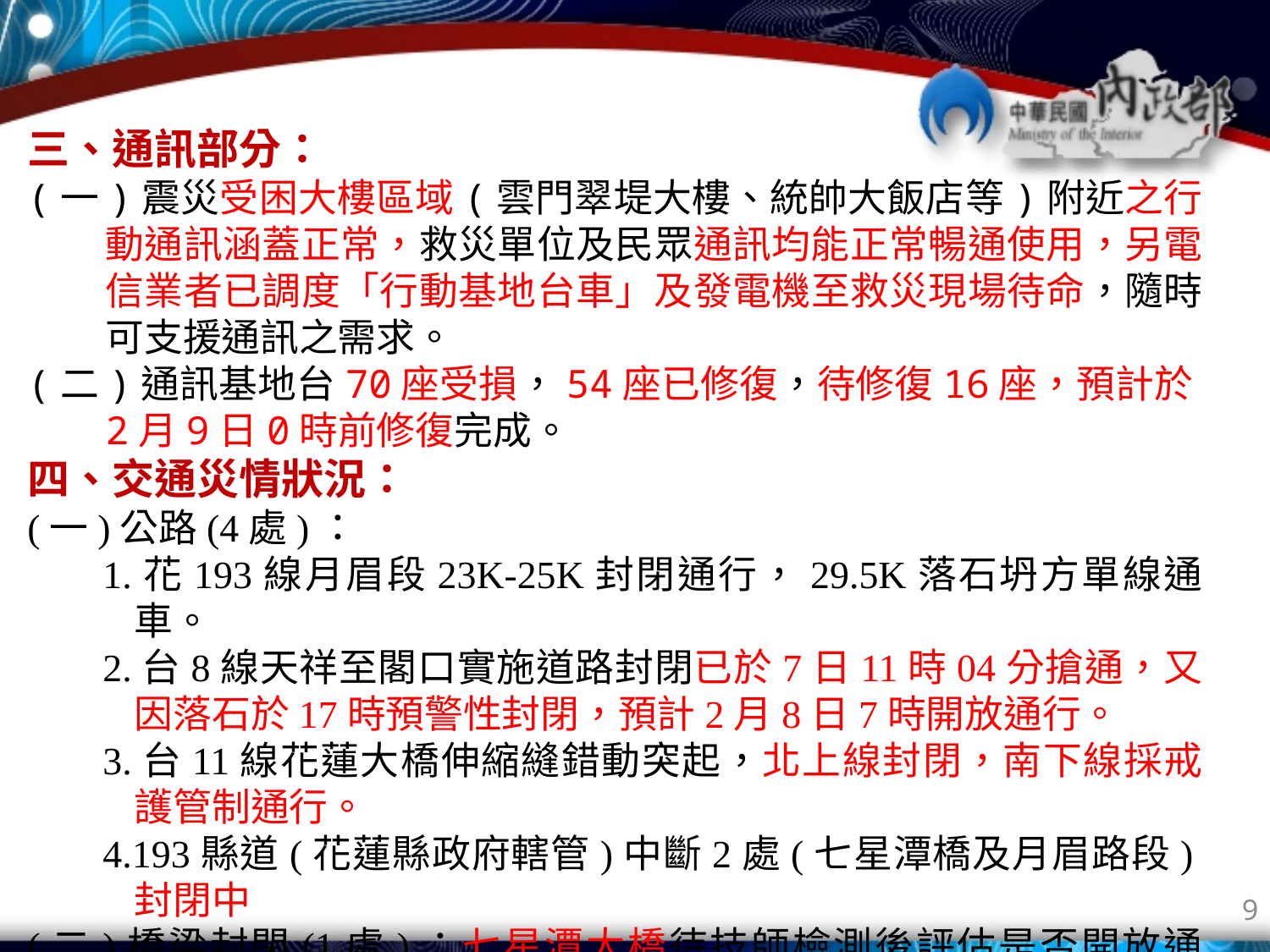

三、通訊部分：
(一)震災受困大樓區域(雲門翠堤大樓、統帥大飯店等)附近之行動通訊涵蓋正常，救災單位及民眾通訊均能正常暢通使用，另電信業者已調度「行動基地台車」及發電機至救災現場待命，隨時可支援通訊之需求。
(二)通訊基地台70座受損，54座已修復，待修復16座，預計於2月9日0時前修復完成。
四、交通災情狀況：
(一)公路(4處)：
1.花193線月眉段23K-25K封閉通行，29.5K落石坍方單線通車。
2.台8線天祥至閣口實施道路封閉已於7日11時04分搶通，又因落石於17時預警性封閉，預計2月8日7時開放通行。
3.台11線花蓮大橋伸縮縫錯動突起，北上線封閉，南下線採戒護管制通行。
4.193縣道(花蓮縣政府轄管)中斷2處(七星潭橋及月眉路段)封閉中
(二)橋梁封閉(1處)：七星潭大橋待技師檢測後評估是否開放通行。

9